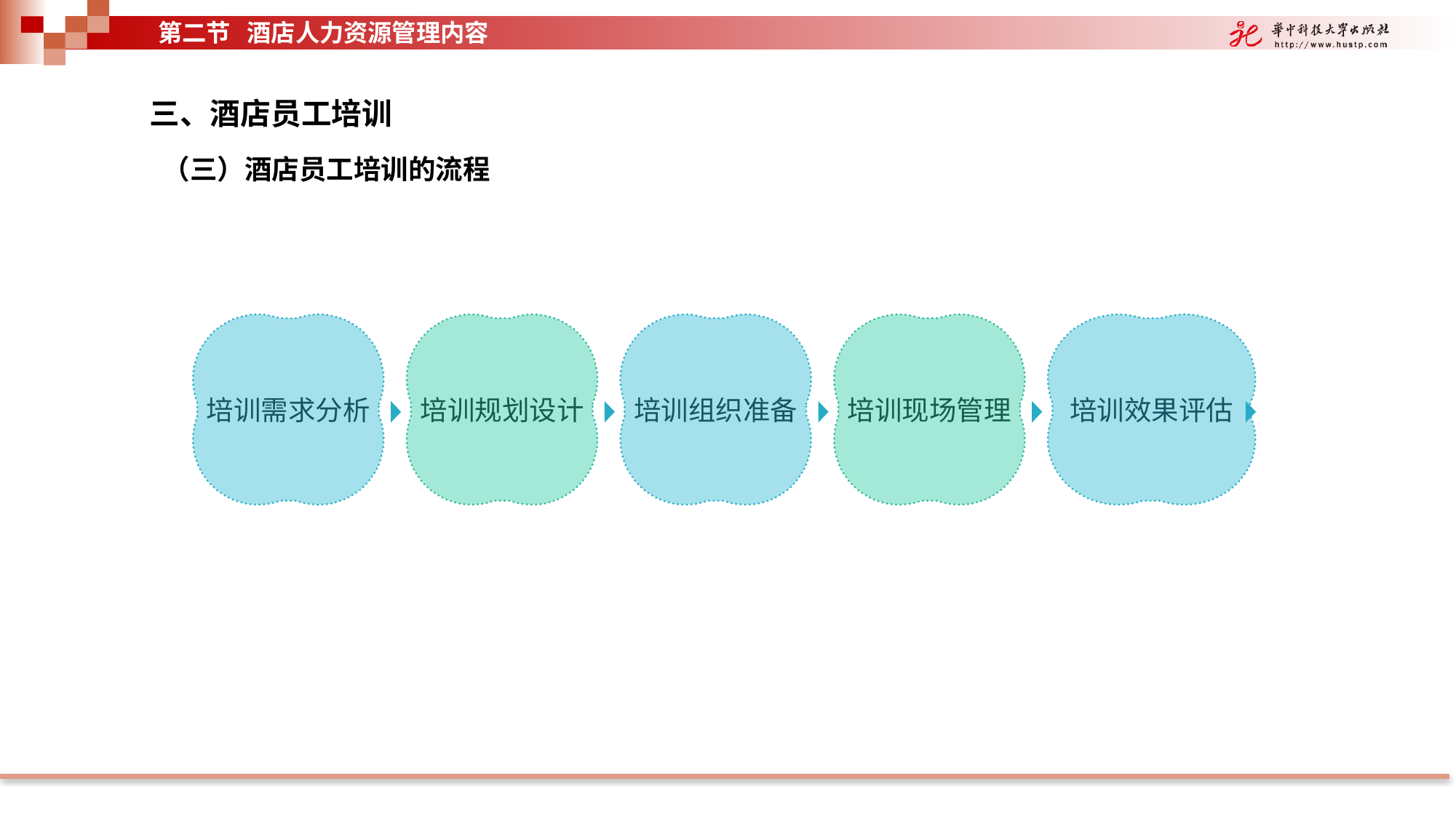

第二节   酒店人力资源管理内容
三、酒店员工培训
（三）酒店员工培训的流程
培训需求分析
培训规划设计
培训组织准备
培训现场管理
培训效果评估